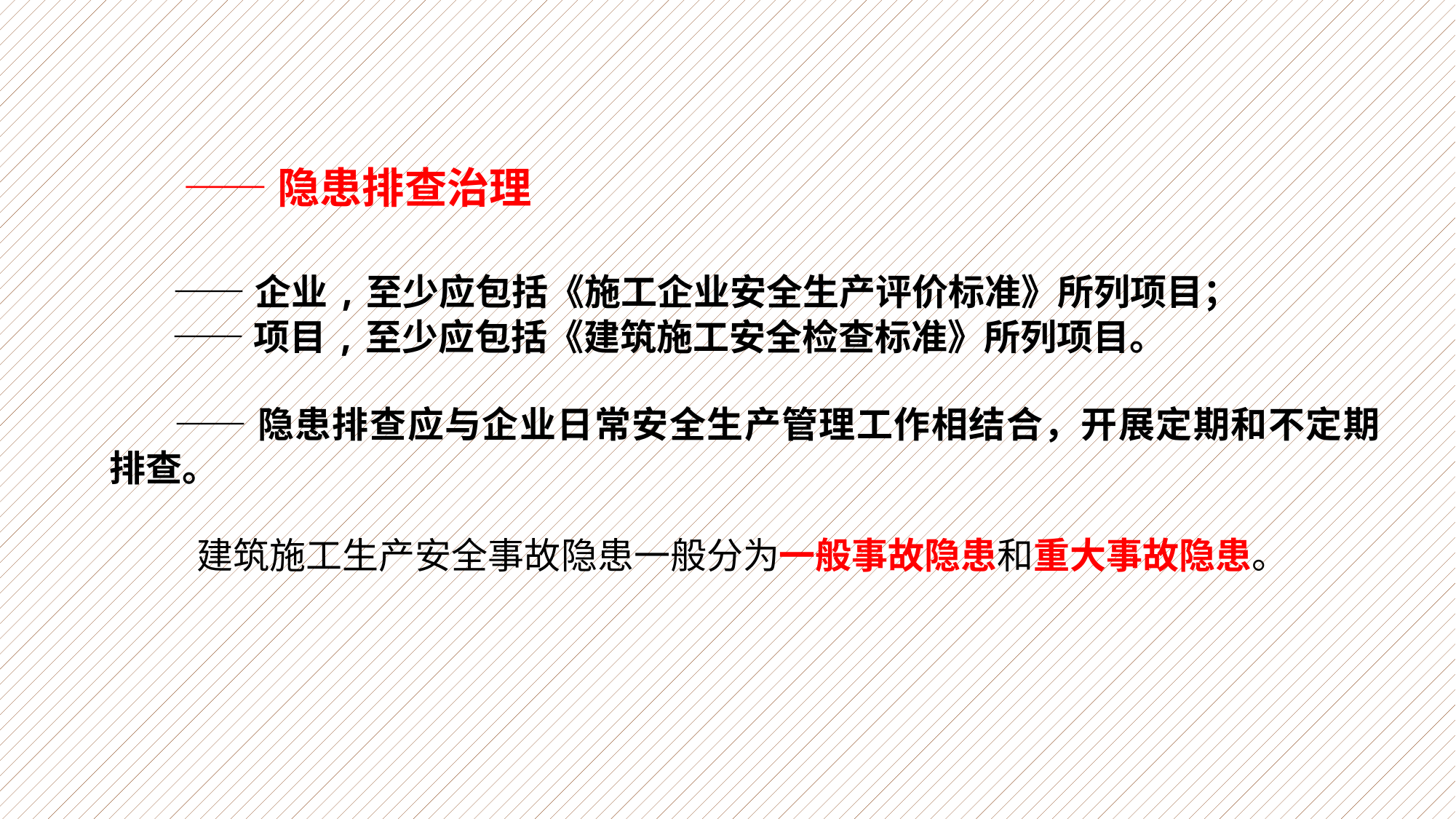

——隐患排查治理

 ——企业,至少应包括《施工企业安全生产评价标准》所列项目；
 ——项目,至少应包括《建筑施工安全检查标准》所列项目。

 ——隐患排查应与企业日常安全生产管理工作相结合，开展定期和不定期排查。

   建筑施工生产安全事故隐患一般分为一般事故隐患和重大事故隐患。